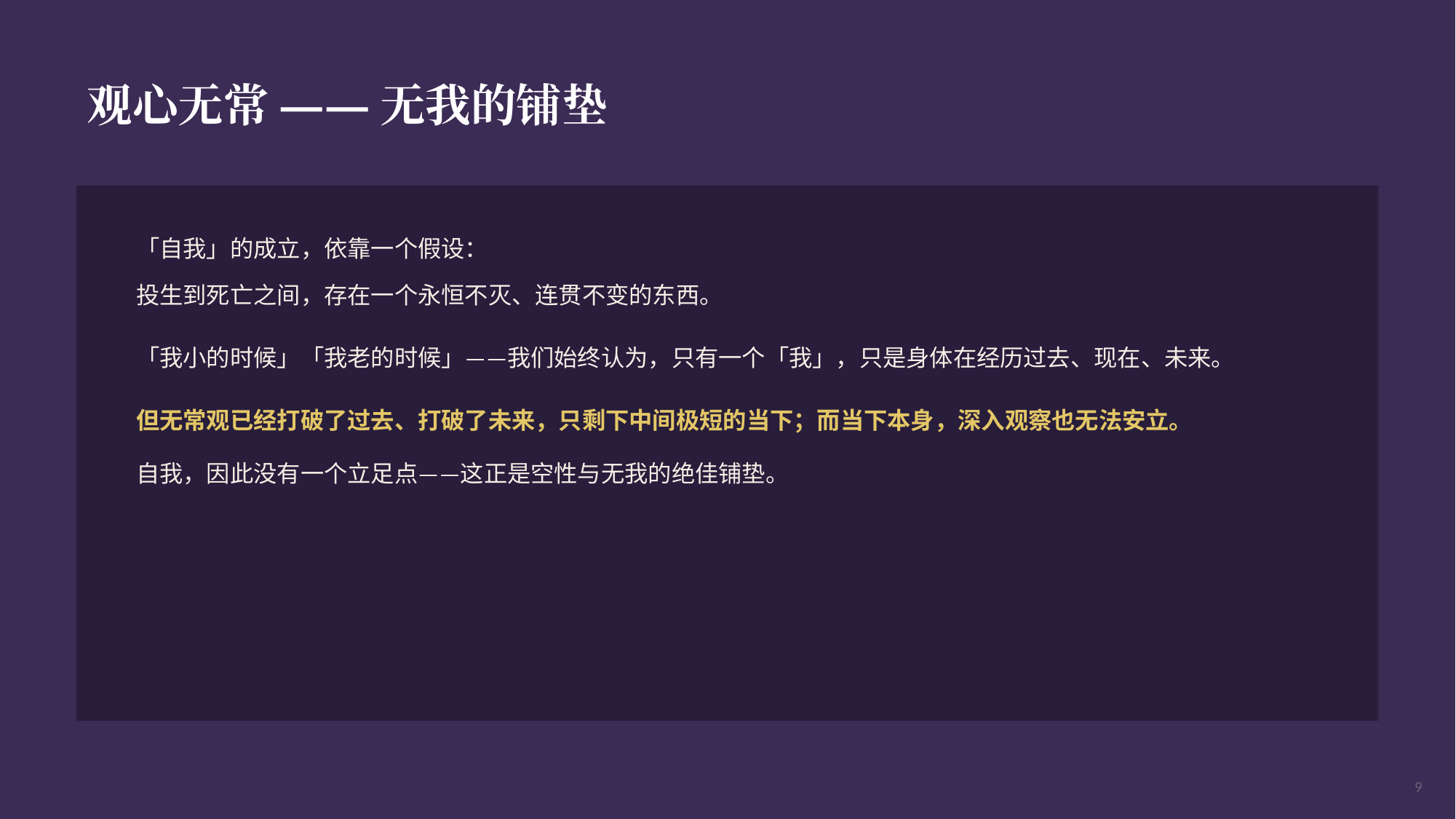

观心无常 —— 无我的铺垫

「自我」的成立，依靠一个假设：
投生到死亡之间，存在一个永恒不灭、连贯不变的东西。
「我小的时候」「我老的时候」——我们始终认为，只有一个「我」，只是身体在经历过去、现在、未来。
但无常观已经打破了过去、打破了未来，只剩下中间极短的当下；而当下本身，深入观察也无法安立。
自我，因此没有一个立足点——这正是空性与无我的绝佳铺垫。
9